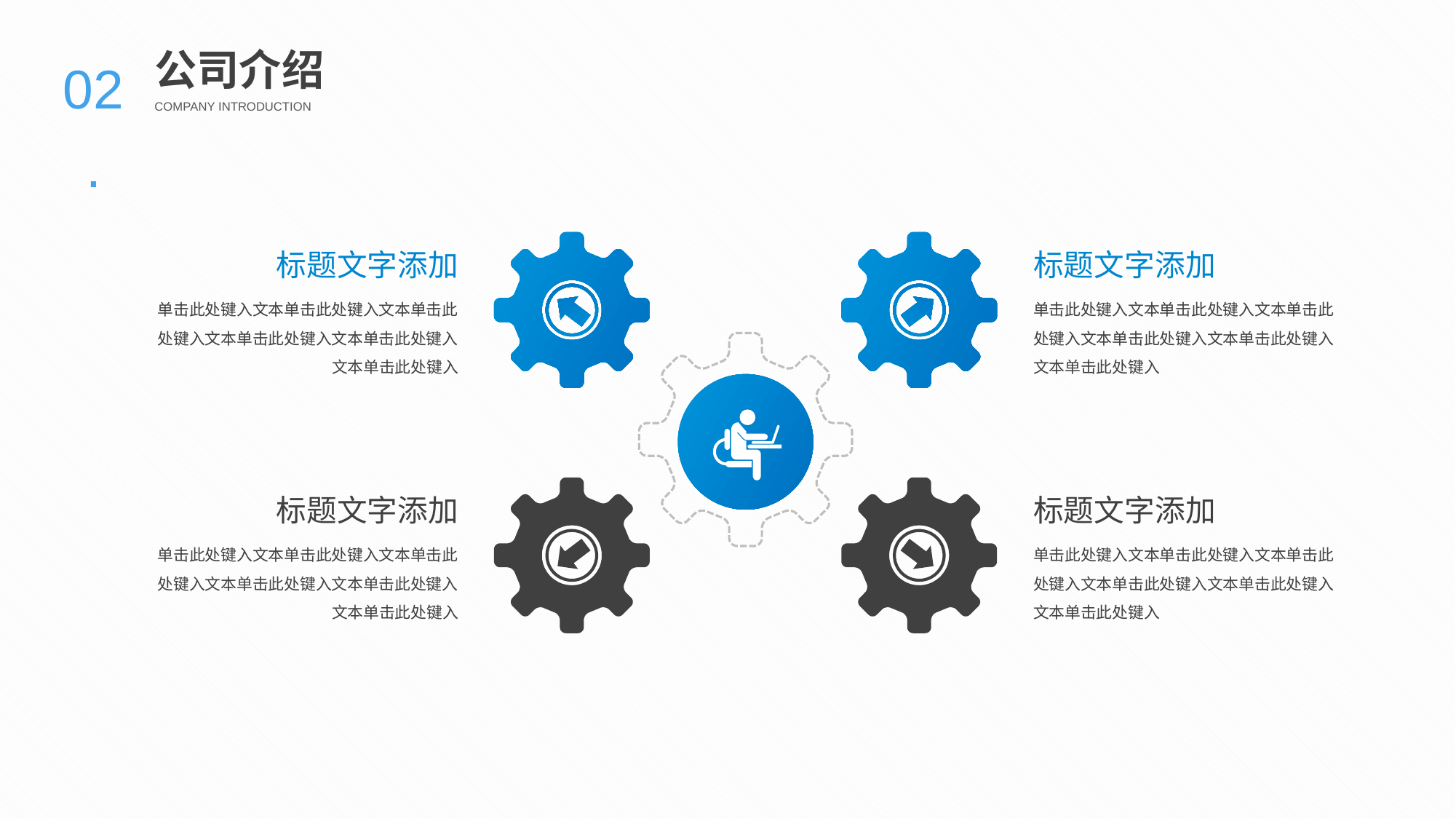

BY YUSHEN
02.
公司介绍
COMPANY INTRODUCTION

标题文字添加
单击此处键入文本单击此处键入文本单击此处键入文本单击此处键入文本单击此处键入文本单击此处键入

标题文字添加
单击此处键入文本单击此处键入文本单击此处键入文本单击此处键入文本单击此处键入文本单击此处键入

标题文字添加
单击此处键入文本单击此处键入文本单击此处键入文本单击此处键入文本单击此处键入文本单击此处键入

标题文字添加
单击此处键入文本单击此处键入文本单击此处键入文本单击此处键入文本单击此处键入文本单击此处键入